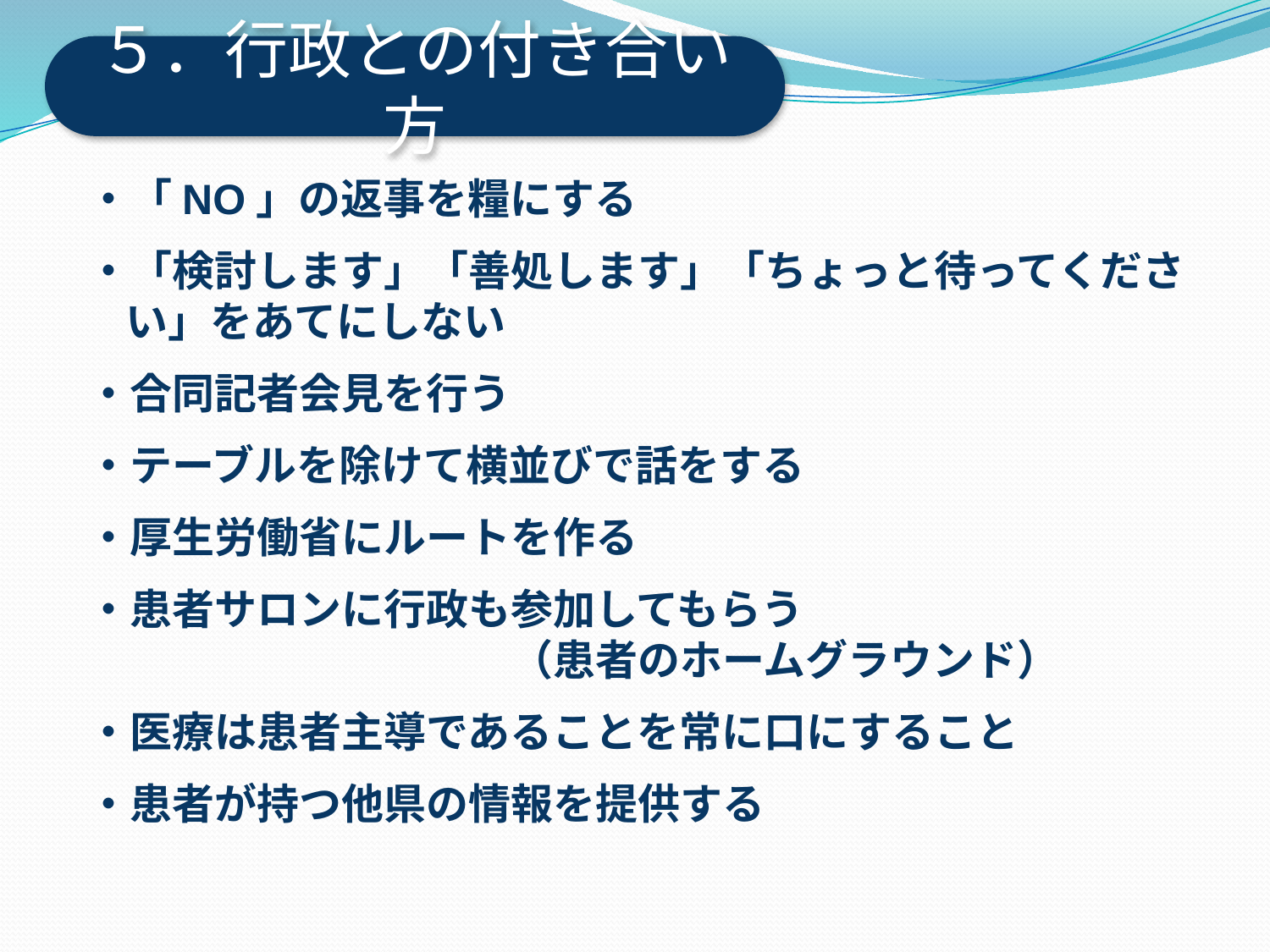

５．行政との付き合い方
・「NO」の返事を糧にする
・「検討します」「善処します」「ちょっと待ってください」をあてにしない
・合同記者会見を行う
・テーブルを除けて横並びで話をする
・厚生労働省にルートを作る
・患者サロンに行政も参加してもらう
　　　　　　　　　　（患者のホームグラウンド）
・医療は患者主導であることを常に口にすること
・患者が持つ他県の情報を提供する